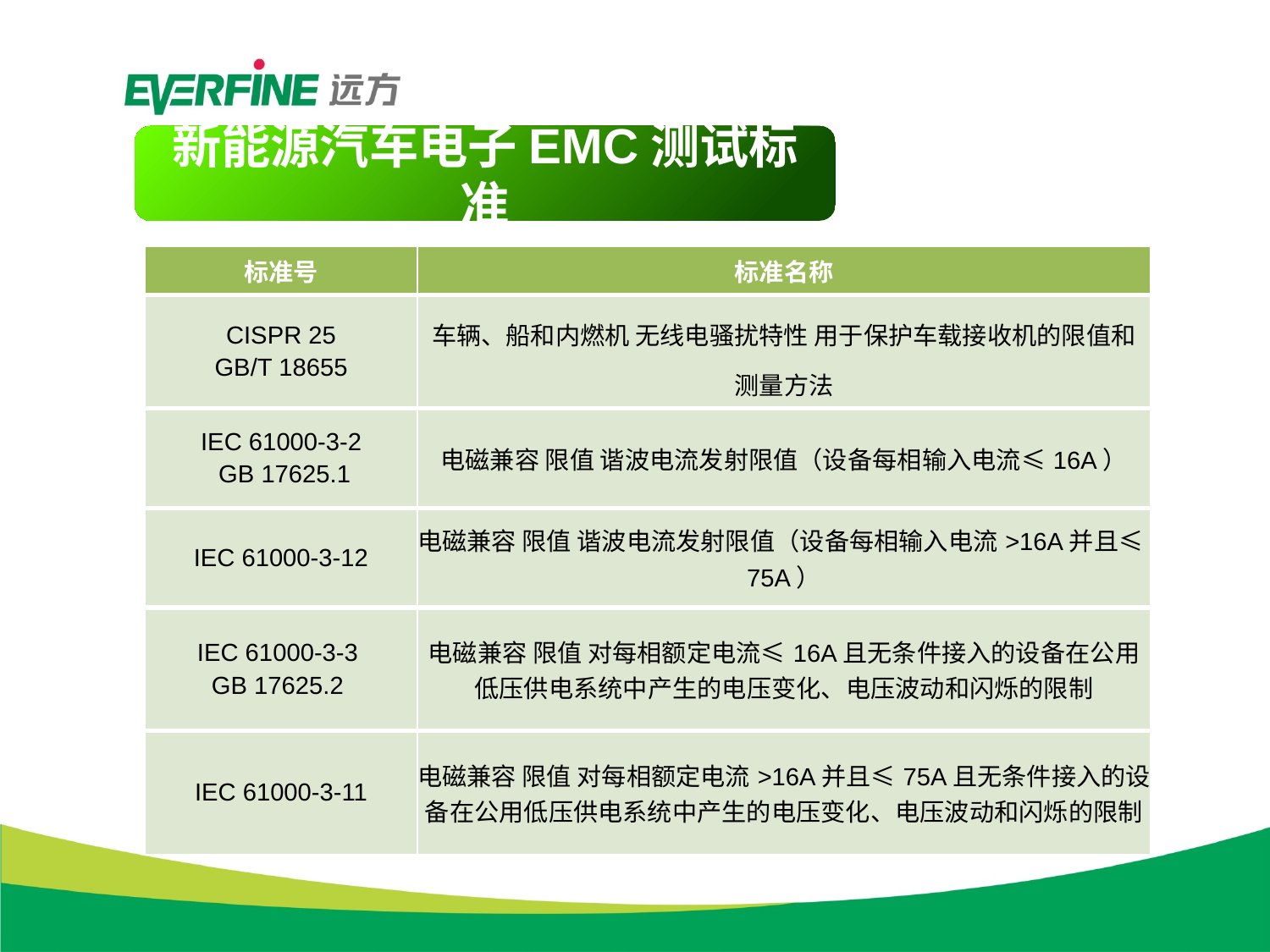

新能源汽车电子EMC测试标准

| 标准号 | 标准名称 |
| --- | --- |
| CISPR 25 GB/T 18655 | 车辆、船和内燃机 无线电骚扰特性 用于保护车载接收机的限值和测量方法 |
| IEC 61000-3-2 GB 17625.1 | 电磁兼容 限值 谐波电流发射限值（设备每相输入电流≤16A） |
| IEC 61000-3-12 | 电磁兼容 限值 谐波电流发射限值（设备每相输入电流>16A并且≤75A） |
| IEC 61000-3-3 GB 17625.2 | 电磁兼容 限值 对每相额定电流≤16A且无条件接入的设备在公用低压供电系统中产生的电压变化、电压波动和闪烁的限制 |
| IEC 61000-3-11 | 电磁兼容 限值 对每相额定电流>16A并且≤75A且无条件接入的设备在公用低压供电系统中产生的电压变化、电压波动和闪烁的限制 |